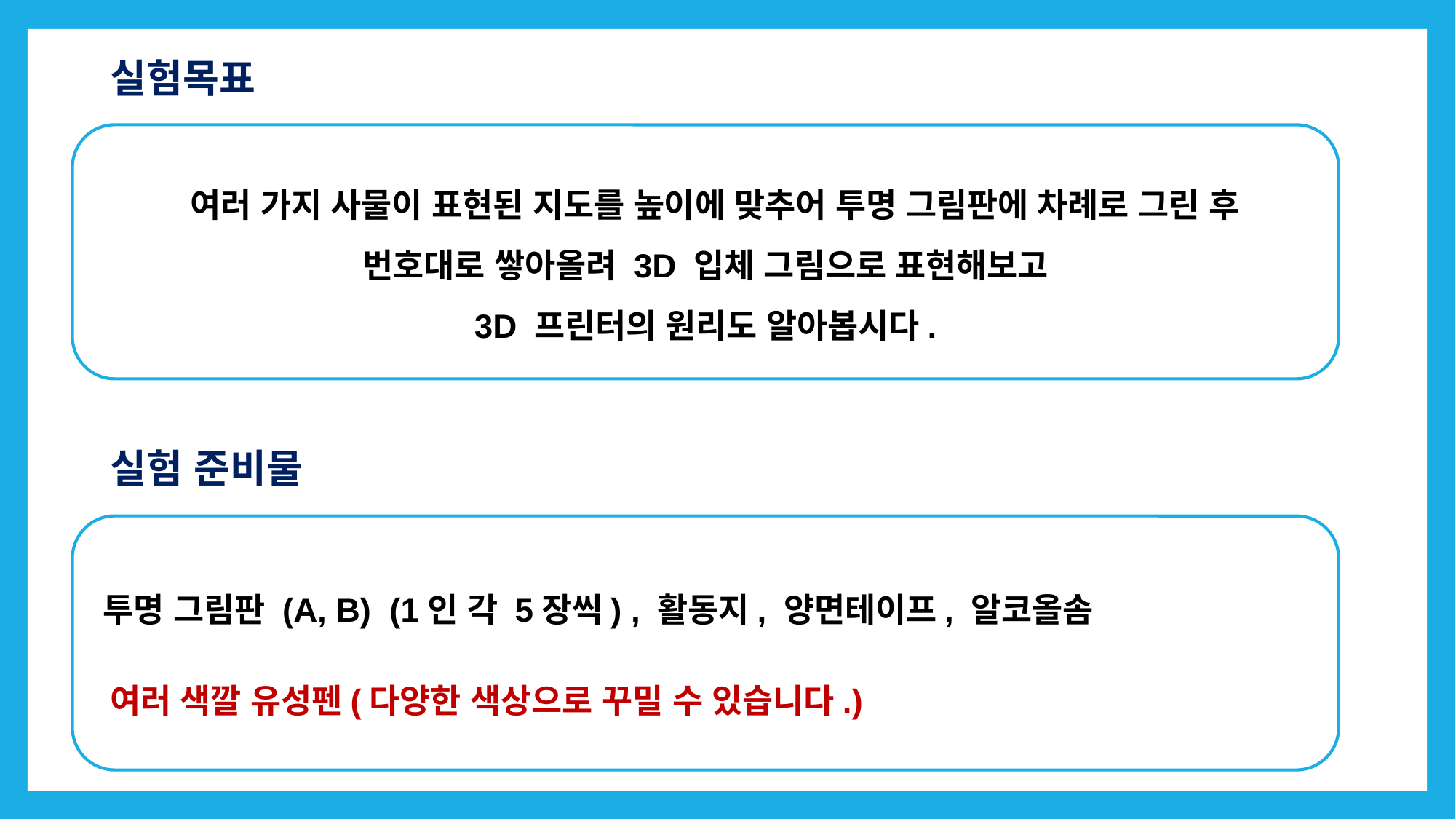

실험목표
 여러 가지 사물이 표현된 지도를 높이에 맞추어 투명 그림판에 차례로 그린 후
번호대로 쌓아올려 3D 입체 그림으로 표현해보고
3D 프린터의 원리도 알아봅시다.
실험 준비물

투명 그림판 (A, B)  (1인 각 5장씩) , 활동지, 양면테이프, 알코올솜
여러 색깔 유성펜(다양한 색상으로 꾸밀 수 있습니다.)